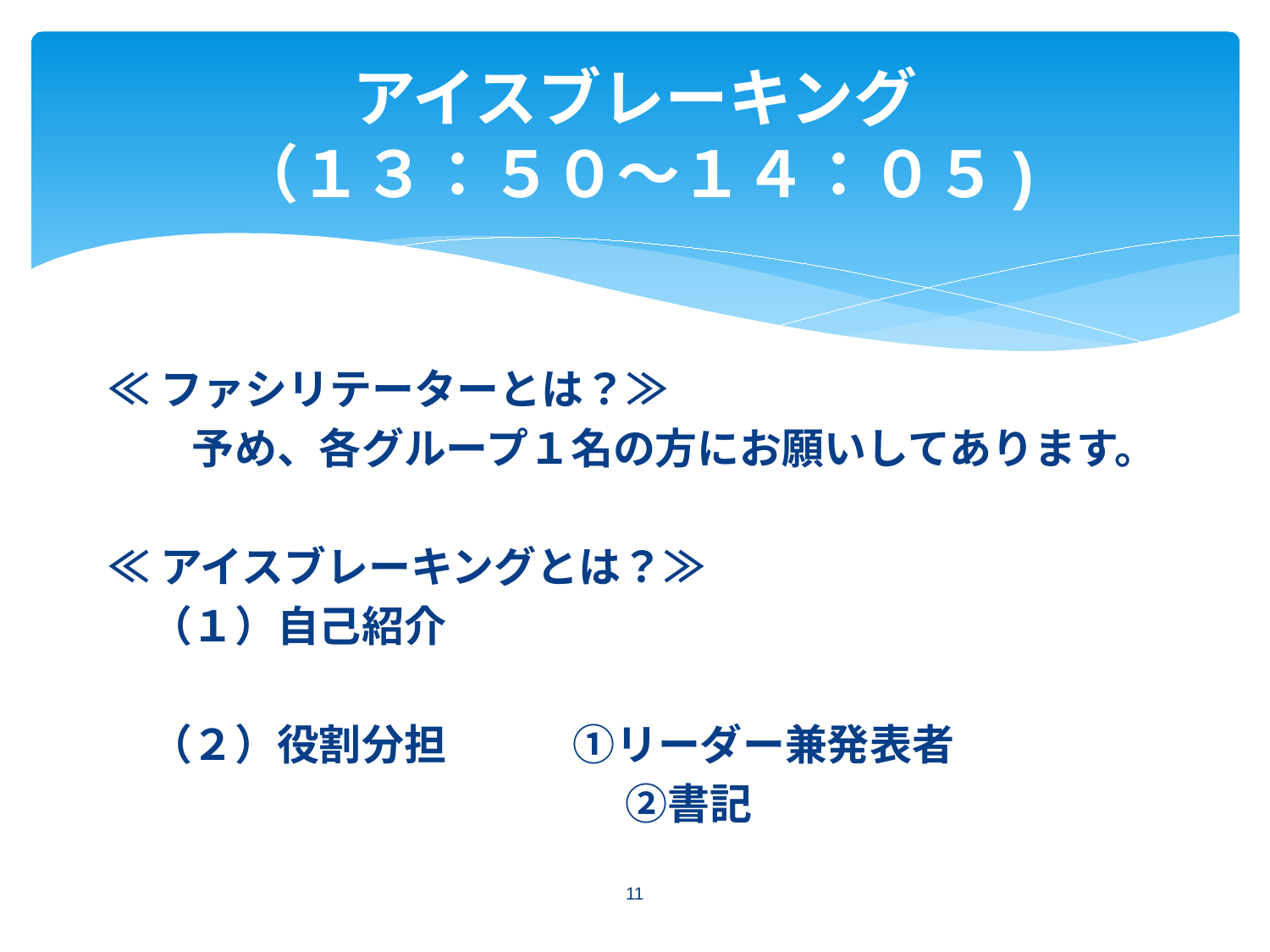

# アイスブレーキング （１３：５０～１４：０５)
≪ファシリテーターとは？≫
　　予め、各グループ１名の方にお願いしてあります。

≪アイスブレーキングとは？≫
　（１）自己紹介

　（２）役割分担　　　①リーダー兼発表者
　　　　　　　　　　　　 ②書記

11